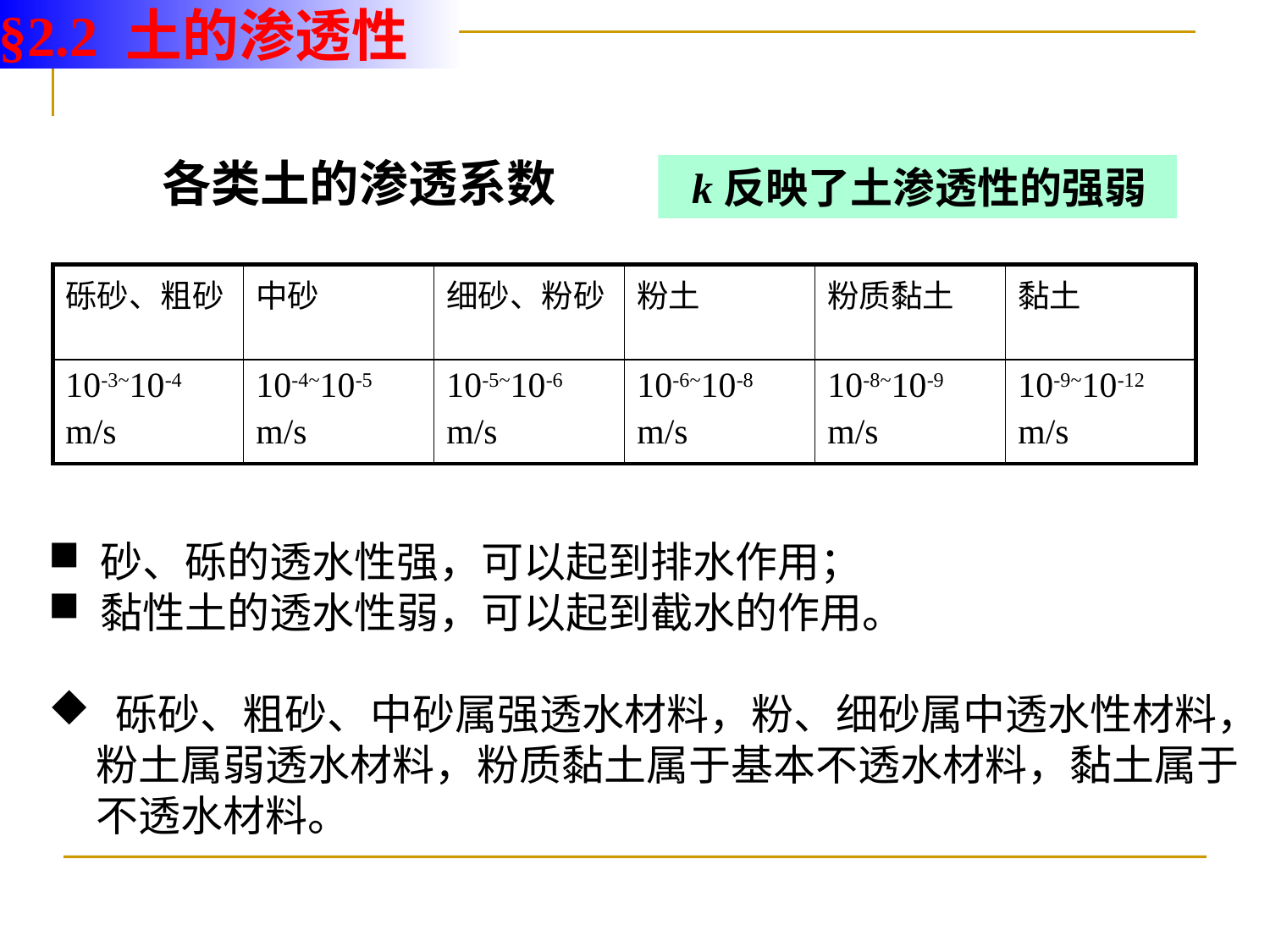

§2.2 土的渗透性
各类土的渗透系数
  k反映了土渗透性的强弱
| 砾砂、粗砂 | 中砂 | 细砂、粉砂 | 粉土 | 粉质黏土 | 黏土 |
| --- | --- | --- | --- | --- | --- |
| 10-3~10-4 m/s | 10-4~10-5 m/s | 10-5~10-6 m/s | 10-6~10-8 m/s | 10-8~10-9 m/s | 10-9~10-12 m/s |
 砂、砾的透水性强，可以起到排水作用；
 黏性土的透水性弱，可以起到截水的作用。

 砾砂、粗砂、中砂属强透水材料，粉、细砂属中透水性材料，粉土属弱透水材料，粉质黏土属于基本不透水材料，黏土属于不透水材料。